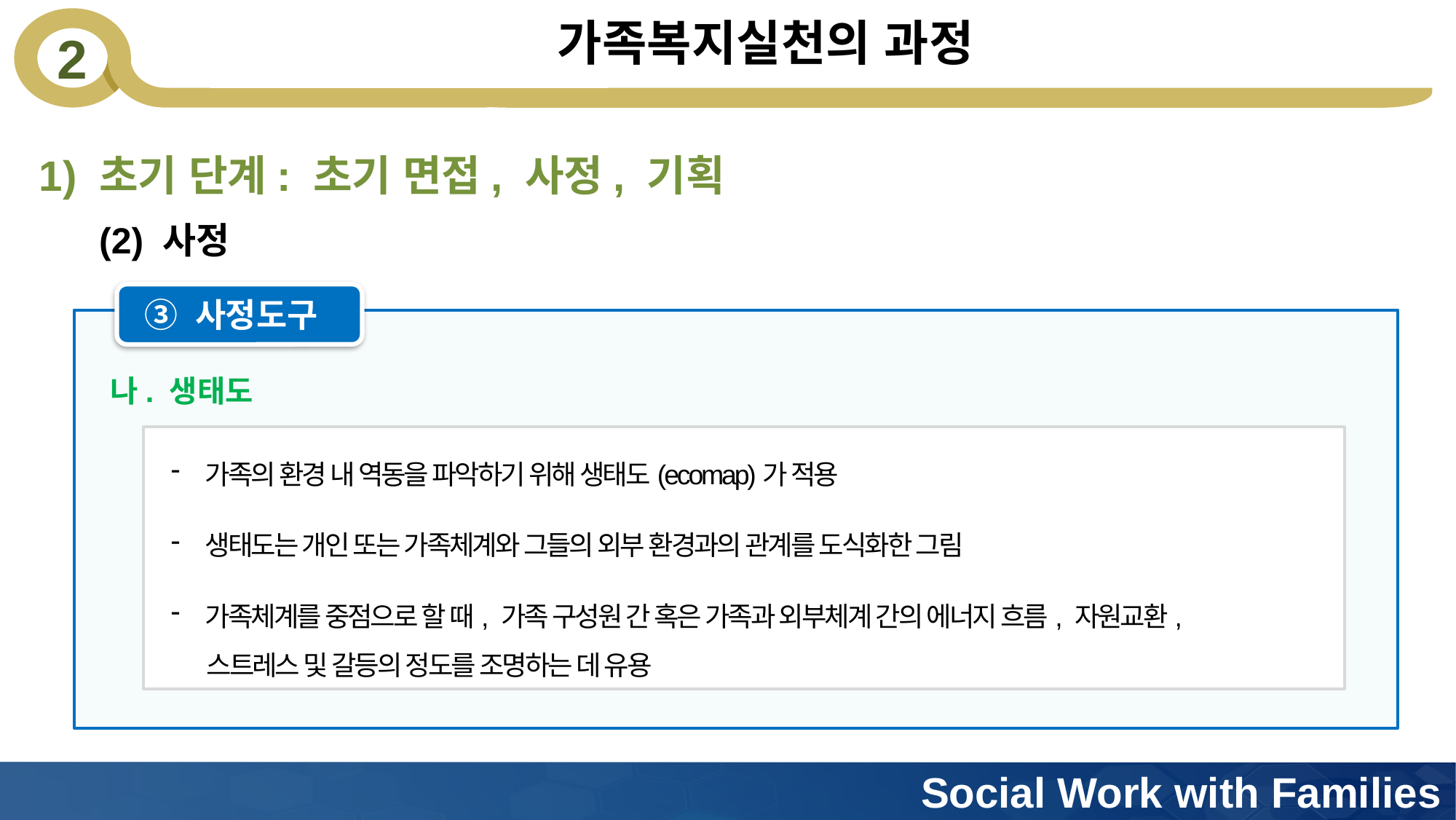

# 가족복지실천의 과정
1) 초기 단계: 초기 면접, 사정, 기획
(2) 사정

③ 사정도구

나. 생태도

가족의 환경 내 역동을 파악하기 위해 생태도(ecomap)가 적용

생태도는 개인 또는 가족체계와 그들의 외부 환경과의 관계를 도식화한 그림

가족체계를 중점으로 할 때, 가족 구성원 간 혹은 가족과 외부체계 간의 에너지 흐름, 자원교환,
     스트레스 및 갈등의 정도를 조명하는 데 유용